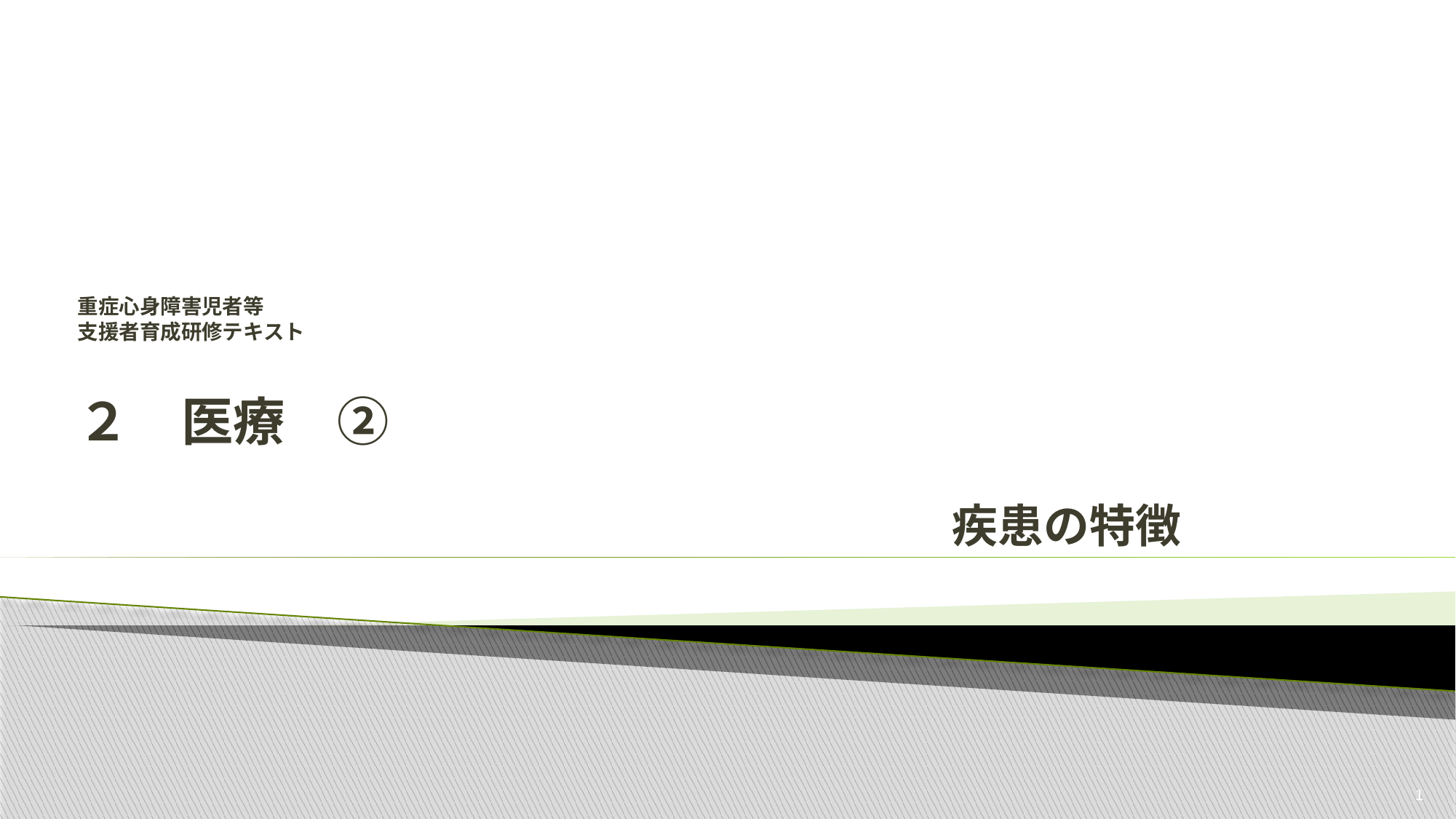

# 重症心身障害児者等 支援者育成研修テキスト ２　医療　② 　 　　　　　　　　　　　　　　　　　　　　　　　疾患の特徴
1